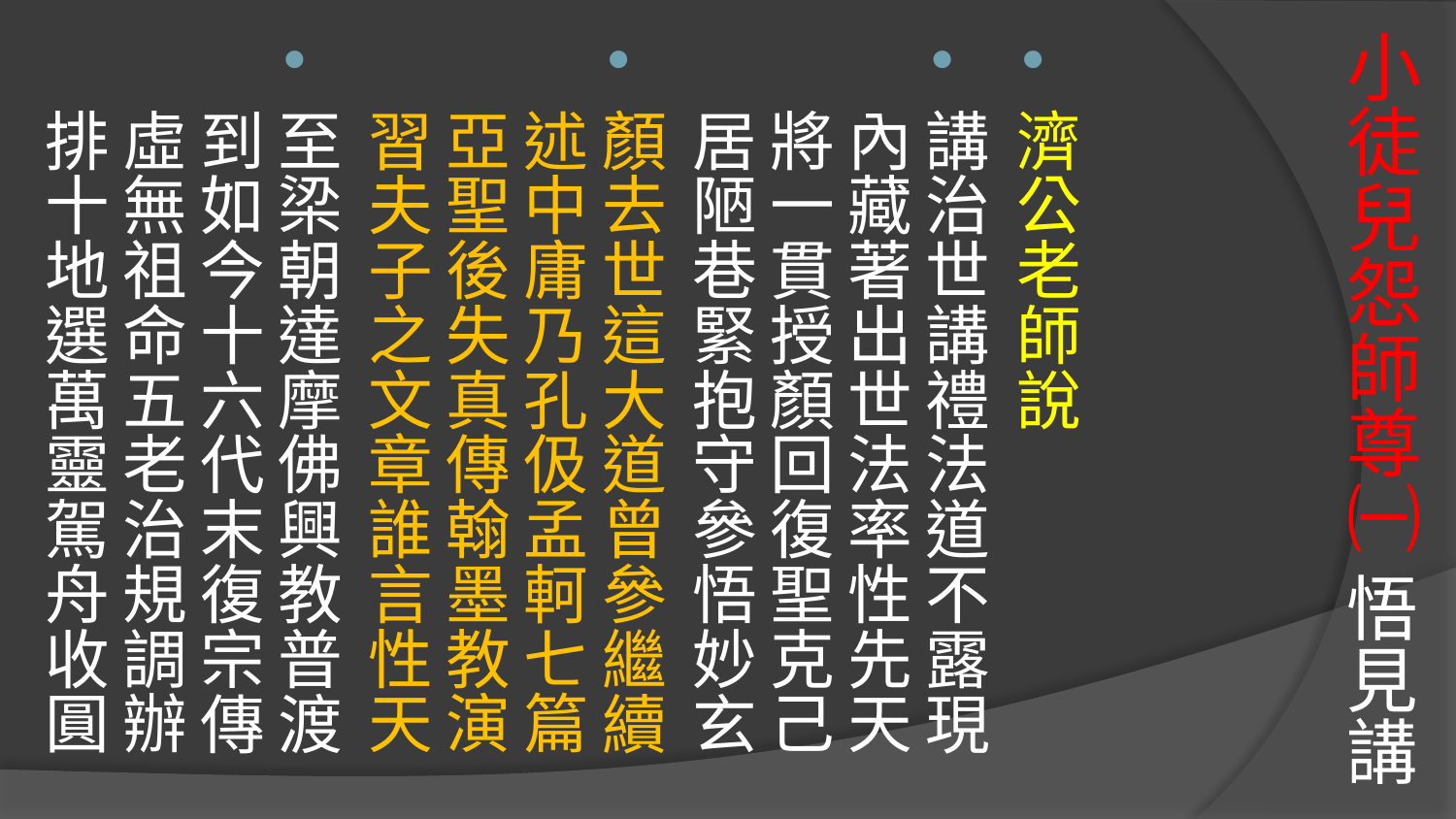

# 小徒兒怨師尊㈠ 悟見講
濟公老師說
講治世講禮法道不露現
內藏著出世法率性先天
將一貫授顏回復聖克己
居陋巷緊抱守參悟妙玄
顏去世這大道曾參繼續
述中庸乃孔伋孟軻七篇
亞聖後失真傳翰墨教演
習夫子之文章誰言性天
至梁朝達摩佛興教普渡
到如今十六代末復宗傳
虛無祖命五老治規調辦
排十地選萬靈駕舟收圓